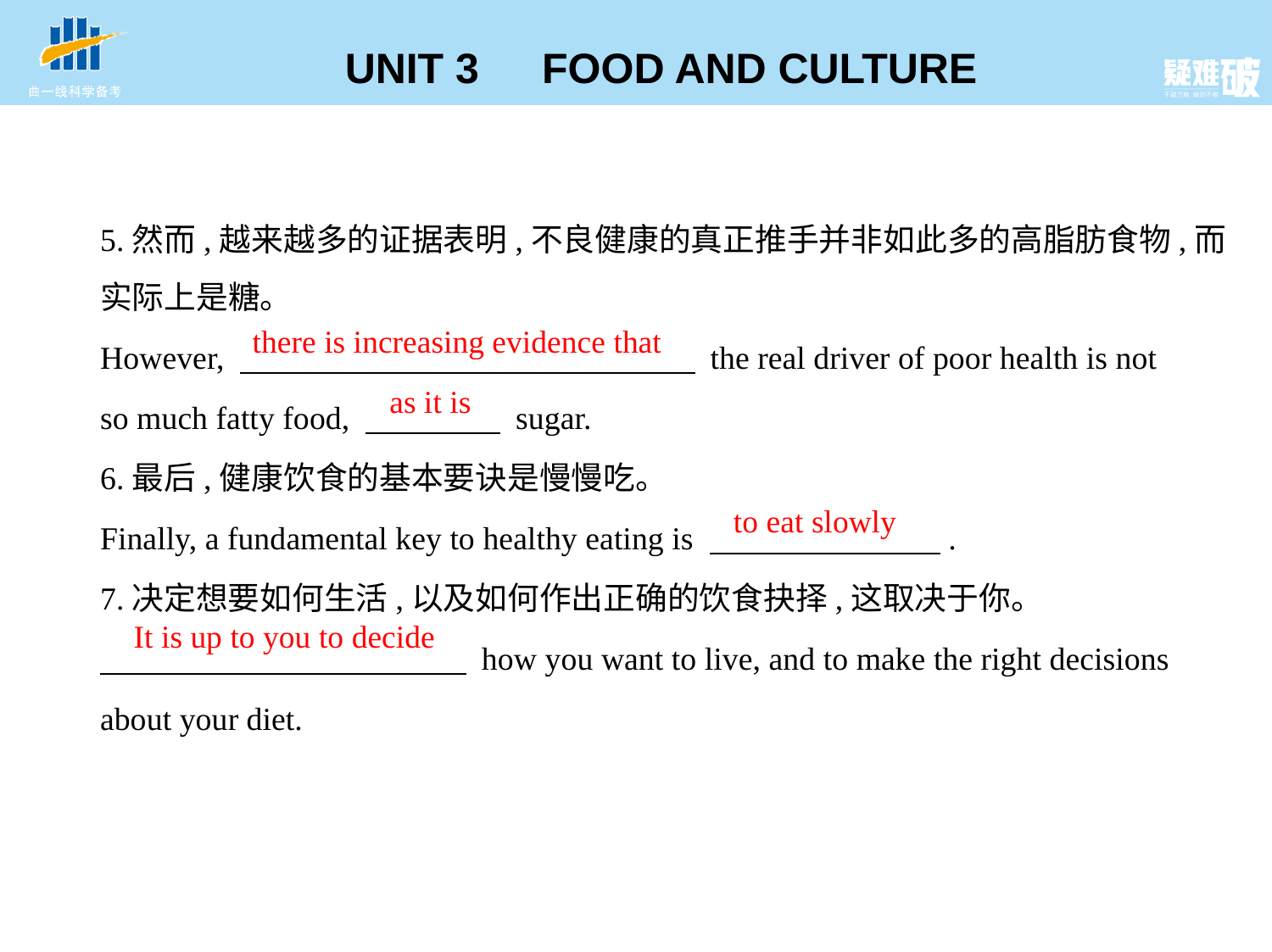

5.然而,越来越多的证据表明,不良健康的真正推手并非如此多的高脂肪食物,而
实际上是糖。
However, 　　　　　　　　　　　　　　  the real driver of poor health is not
so much fatty food, 　　　　  sugar.
6.最后,健康饮食的基本要诀是慢慢吃。
Finally, a fundamental key to healthy eating is 　　　　　　　 .
7.决定想要如何生活,以及如何作出正确的饮食抉择,这取决于你。
　　　　　　　　　　　   how you want to live, and to make the right decisions
about your diet.
there is increasing evidence that
as it is
to eat slowly
It is up to you to decide